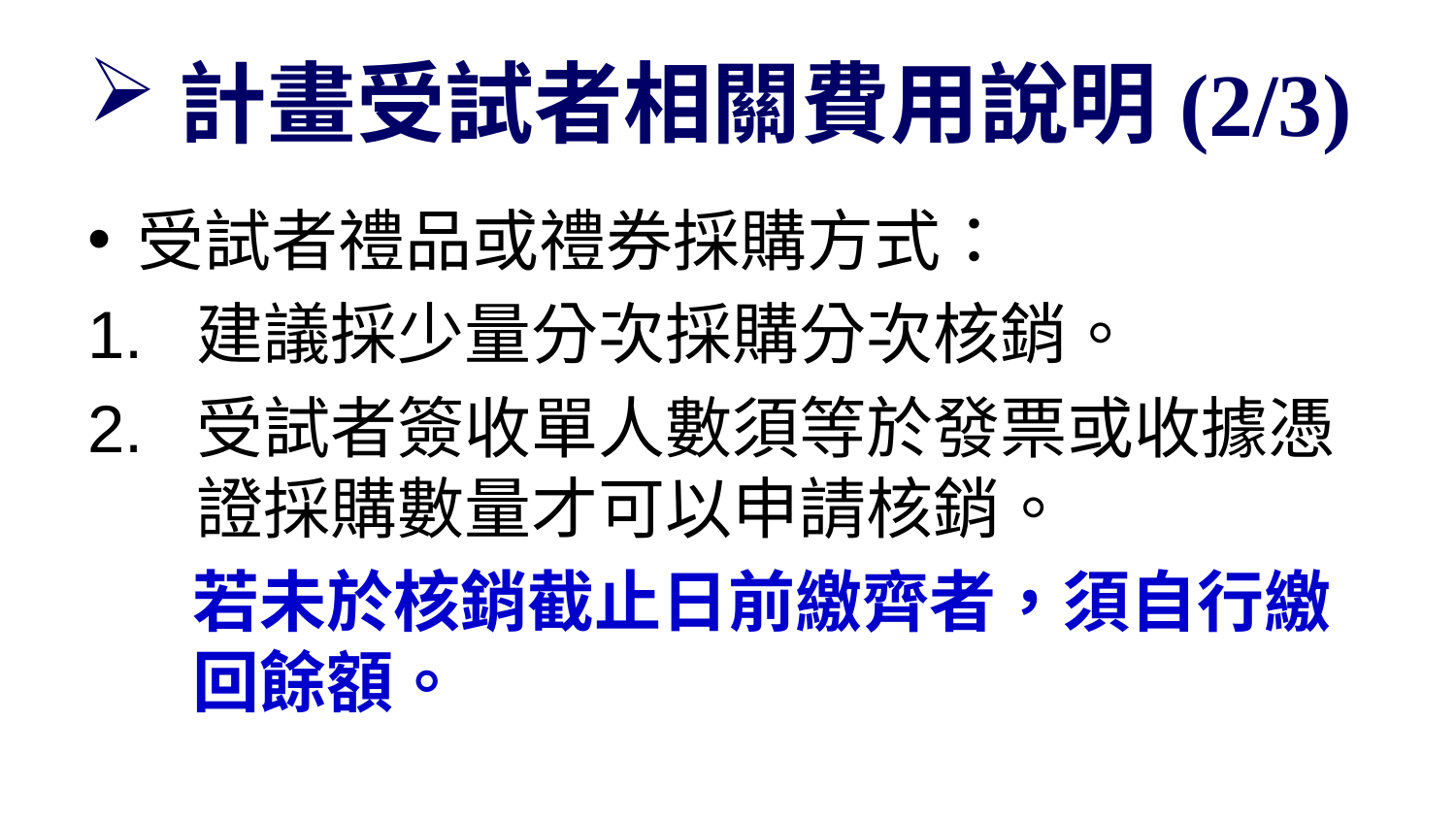

# 計畫受試者相關費用說明(2/3)
受試者禮品或禮券採購方式：
建議採少量分次採購分次核銷。
受試者簽收單人數須等於發票或收據憑證採購數量才可以申請核銷。
若未於核銷截止日前繳齊者，須自行繳回餘額。